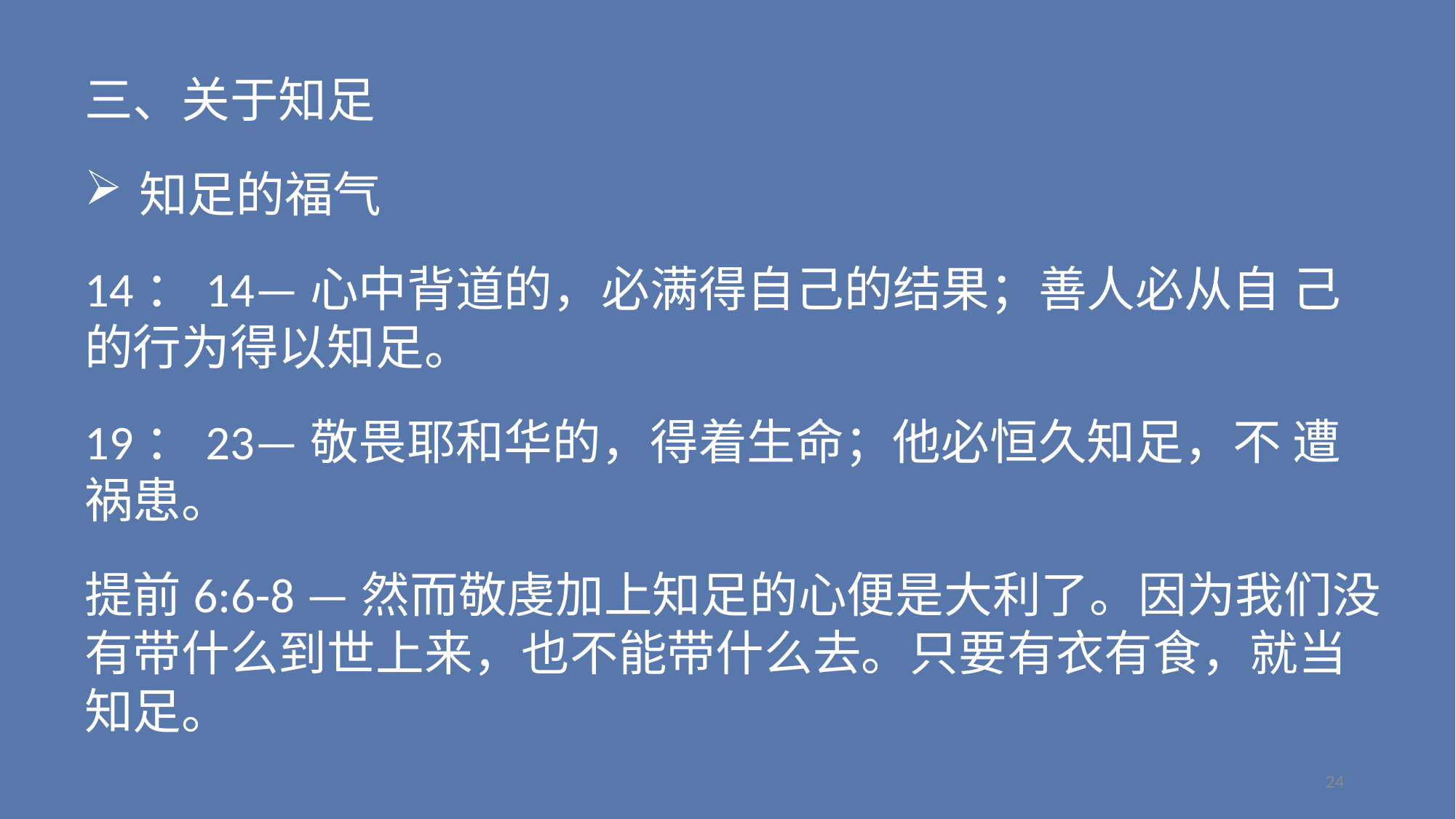

三、关于知足
知足的福气
14：14—心中背道的，必满得自己的结果；善人必从自 己的行为得以知足。
19：23—敬畏耶和华的，得着生命；他必恒久知足，不 遭祸患。
提前6:6-8 —然而敬虔加上知足的心便是大利了。因为我们没有带什么到世上来，也不能带什么去。只要有衣有食，就当知足。
24